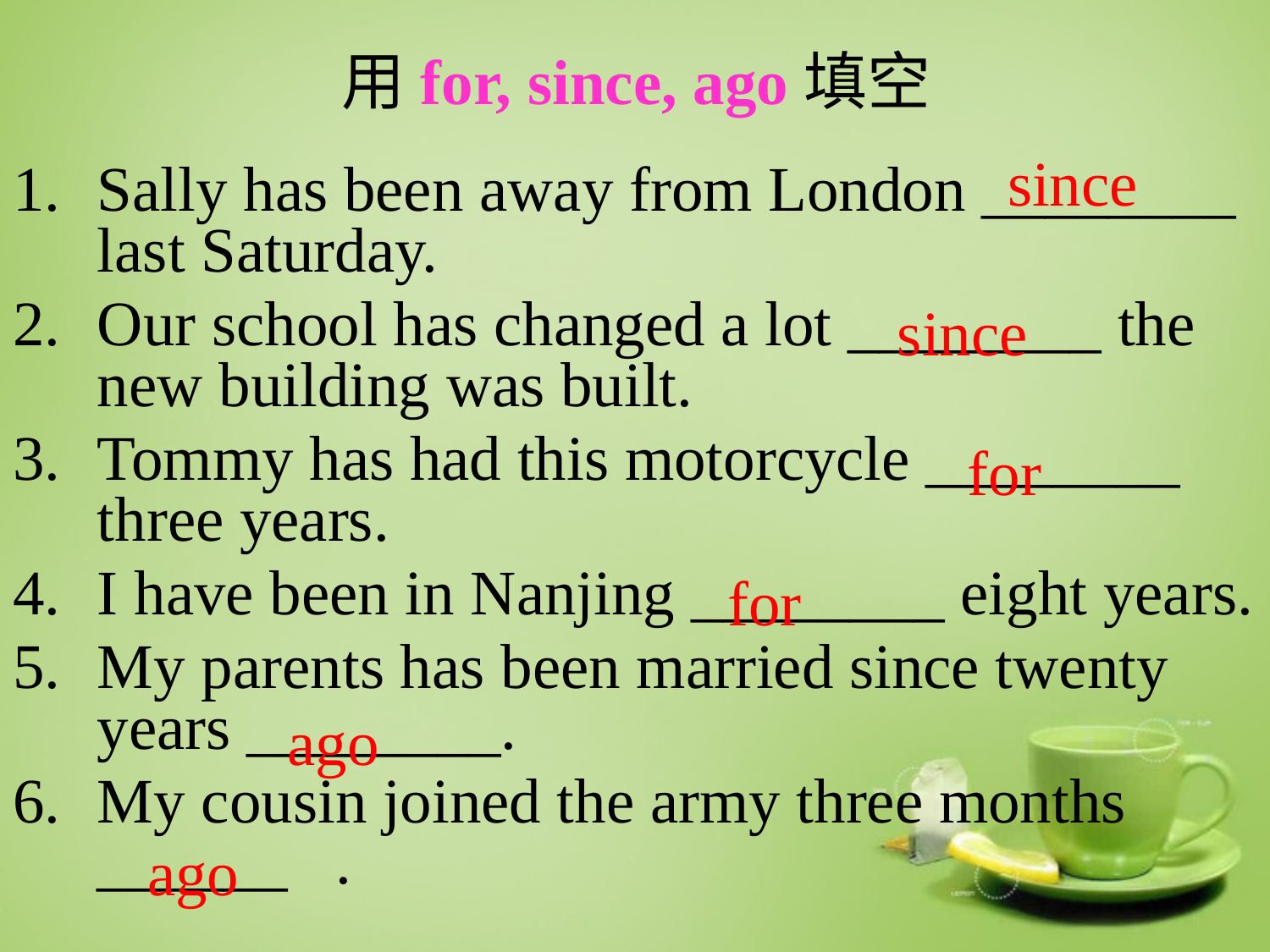

用for, since, ago填空

since
Sally has been away from London ________ last Saturday.
Our school has changed a lot ________ the new building was built.
Tommy has had this motorcycle ________ three years.
I have been in Nanjing ________ eight years.
My parents has been married since twenty years ________.
My cousin joined the army three months ______   .
since
for
for
ago
ago